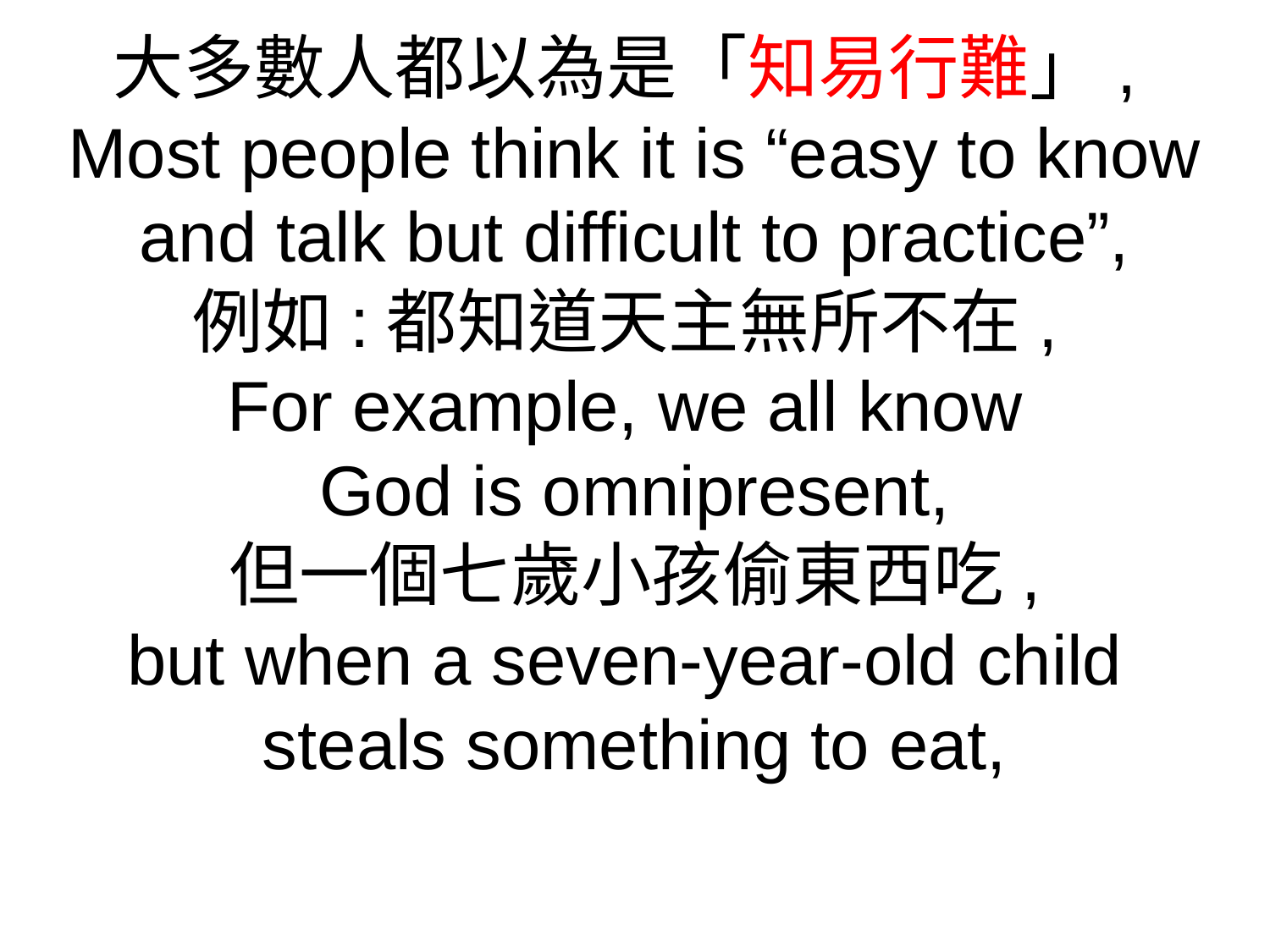

大多數人都以為是「知易行難」,
Most people think it is “easy to know and talk but difficult to practice”,
例如:都知道天主無所不在,
For example, we all know
God is omnipresent,
但一個七歲小孩偷東西吃,
but when a seven-year-old child
steals something to eat,